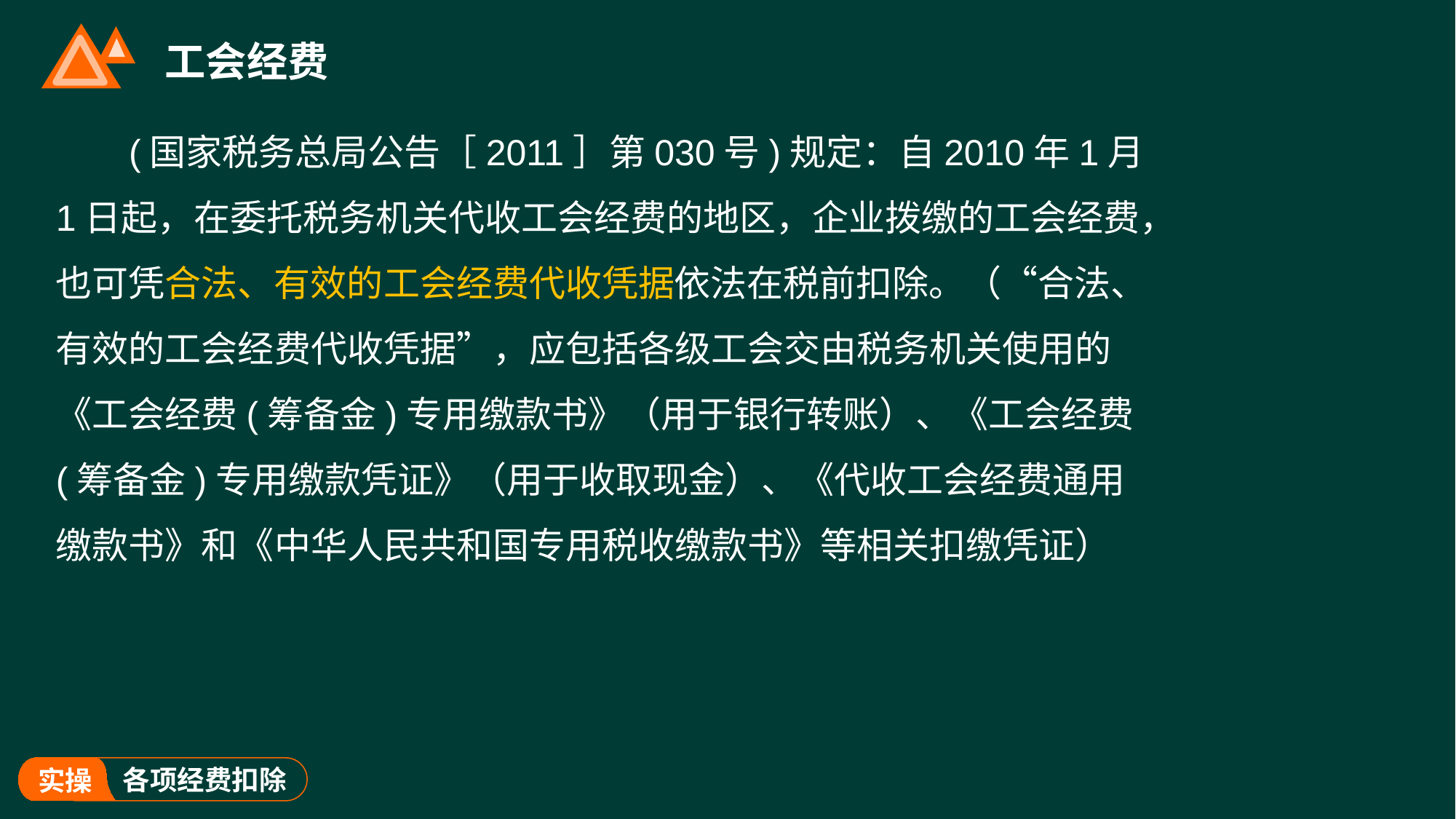

# 工会经费
(国家税务总局公告［2011］第030号)规定：自2010年1月1日起，在委托税务机关代收工会经费的地区，企业拨缴的工会经费，也可凭合法、有效的工会经费代收凭据依法在税前扣除。（“合法、有效的工会经费代收凭据”，应包括各级工会交由税务机关使用的《工会经费(筹备金)专用缴款书》（用于银行转账）、《工会经费(筹备金)专用缴款凭证》（用于收取现金）、《代收工会经费通用缴款书》和《中华人民共和国专用税收缴款书》等相关扣缴凭证）